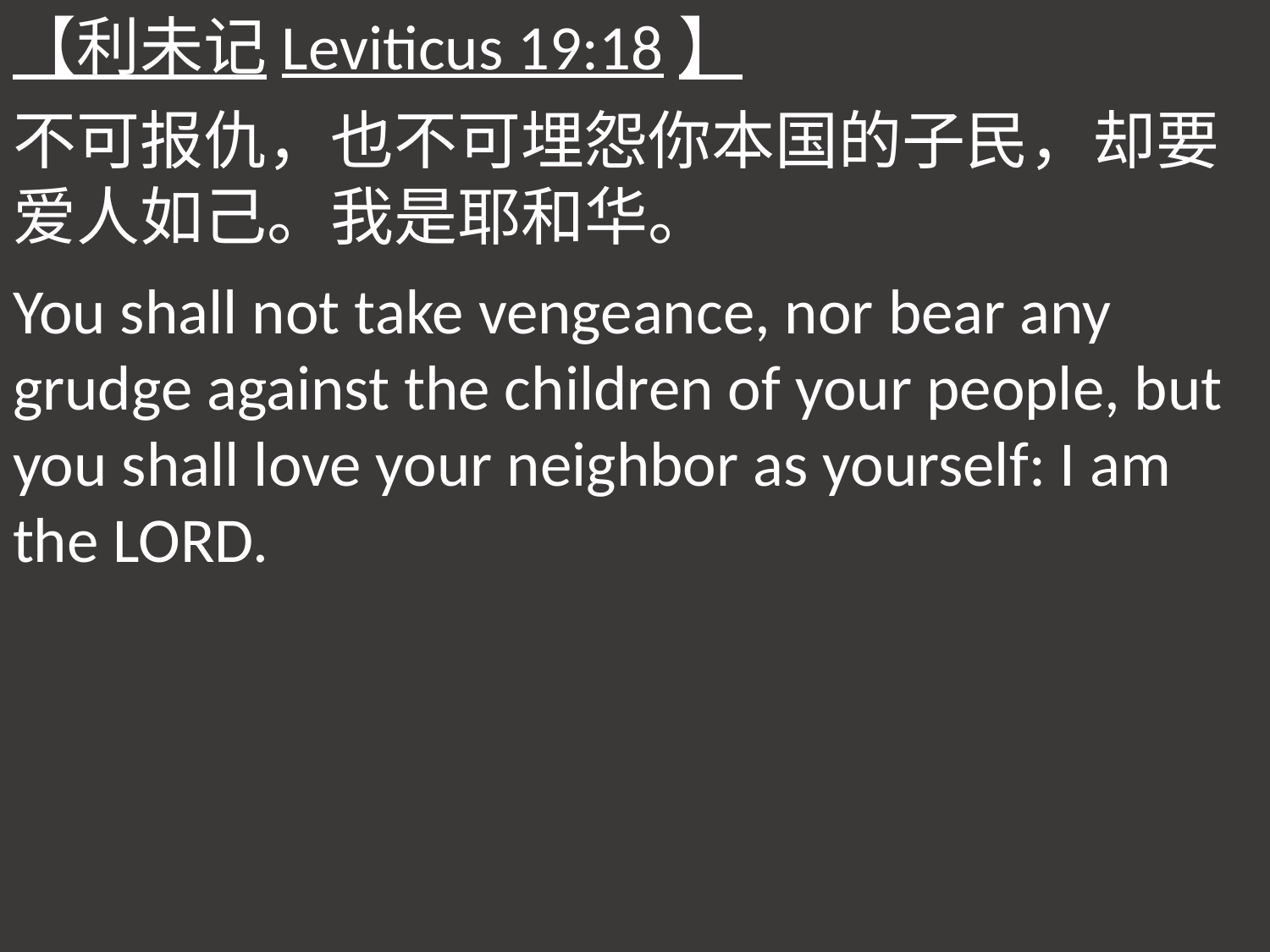

【利未记Leviticus 19:18】
不可报仇，也不可埋怨你本国的子民，却要爱人如己。我是耶和华。
You shall not take vengeance, nor bear any grudge against the children of your people, but you shall love your neighbor as yourself: I am the LORD.